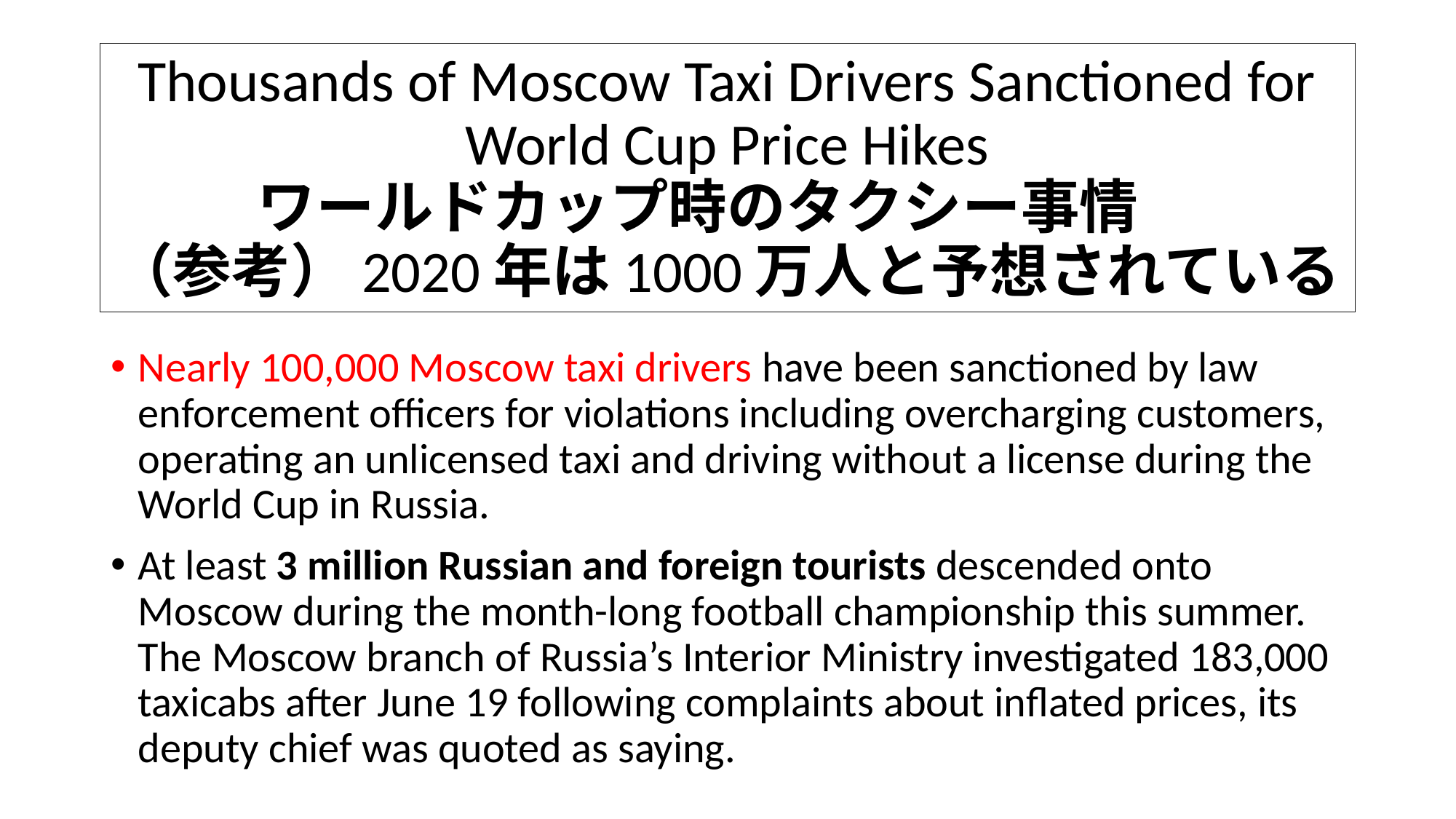

# Thousands of Moscow Taxi Drivers Sanctioned for World Cup Price Hikes ワールドカップ時のタクシー事情　 （参考）2020年は1000万人と予想されている
Nearly 100,000 Moscow taxi drivers have been sanctioned by law enforcement officers for violations including overcharging customers, operating an unlicensed taxi and driving without a license during the World Cup in Russia.
At least 3 million Russian and foreign tourists descended onto Moscow during the month-long football championship this summer. The Moscow branch of Russia’s Interior Ministry investigated 183,000 taxicabs after June 19 following complaints about inflated prices, its deputy chief was quoted as saying.